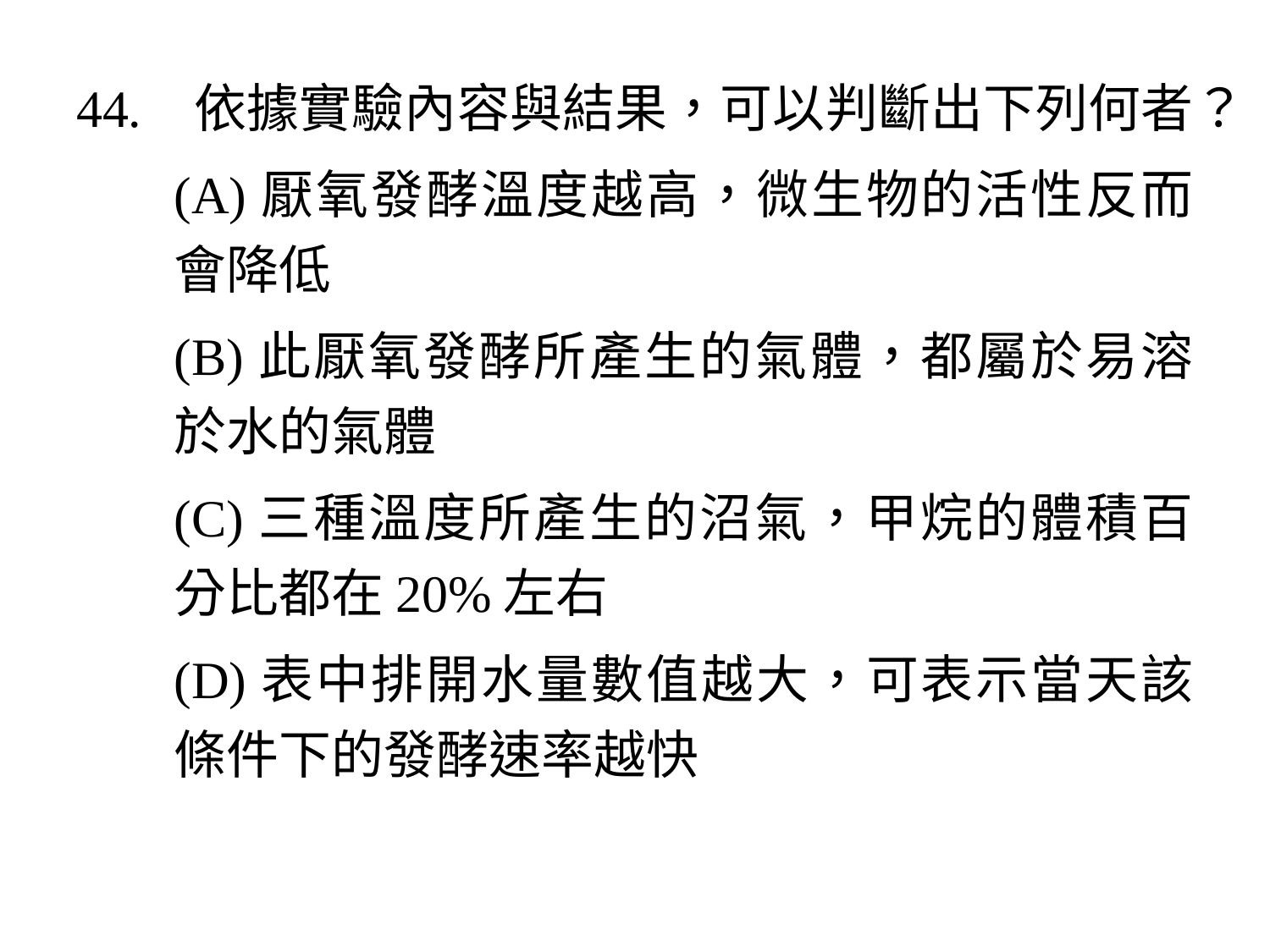

44.	依據實驗內容與結果，可以判斷出下列何者？
(A)厭氧發酵溫度越高，微生物的活性反而會降低
(B)此厭氧發酵所產生的氣體，都屬於易溶於水的氣體
(C)三種溫度所產生的沼氣，甲烷的體積百分比都在20%左右
(D)表中排開水量數值越大，可表示當天該條件下的發酵速率越快